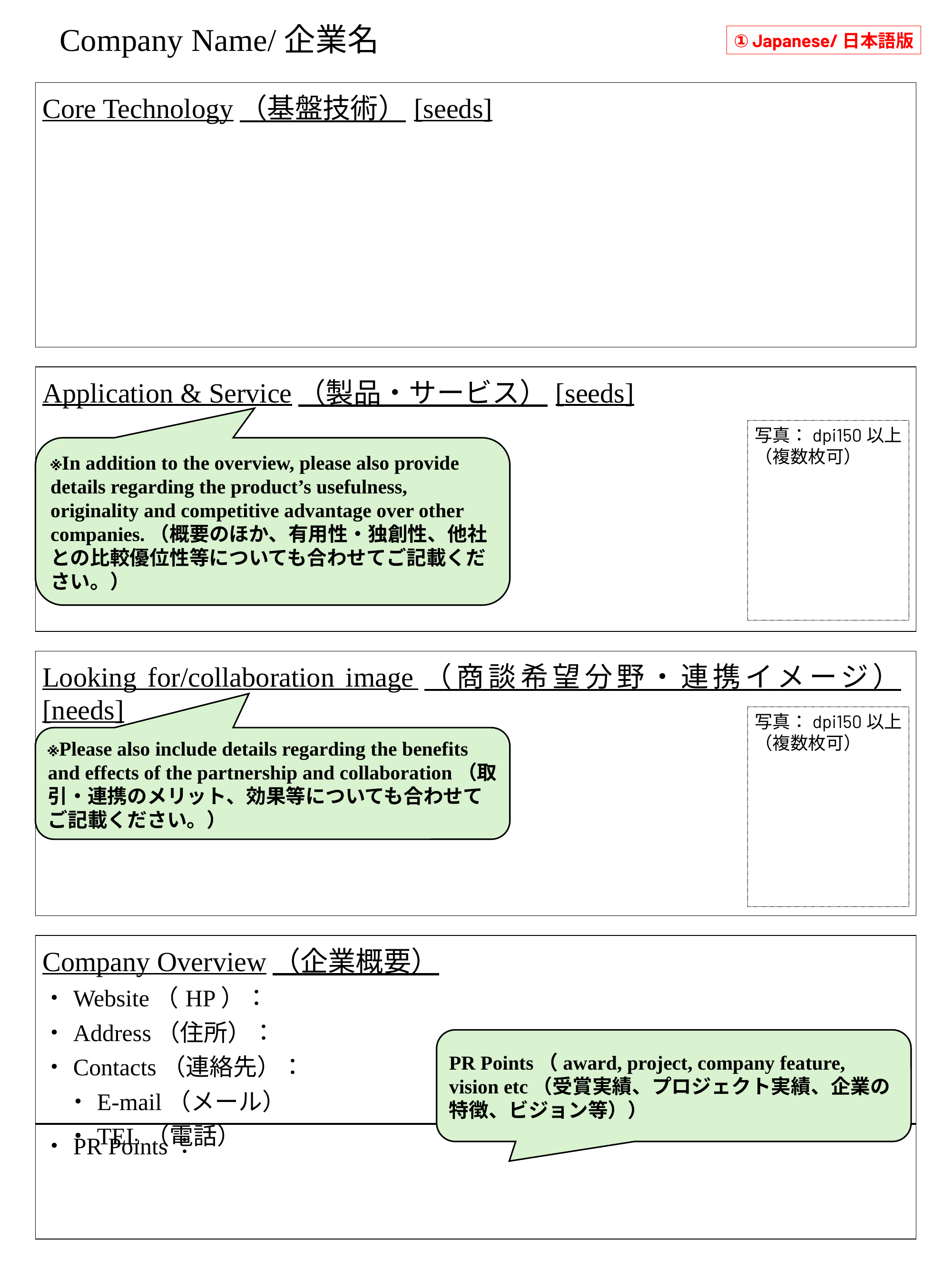

Company Name/企業名
① Japanese/日本語版
| Core Technology（基盤技術）[seeds] |
| --- |
| Application & Service（製品・サービス）[seeds] |
| --- |
写真：dpi150以上
（複数枚可）

※In addition to the overview, please also provide details regarding the product’s usefulness, originality and competitive advantage over other companies.（概要のほか、有用性・独創性、他社との比較優位性等についても合わせてご記載ください。）
| Looking for/collaboration image（商談希望分野・連携イメージ）[needs] |
| --- |
写真：dpi150以上
（複数枚可）

※Please also include details regarding the benefits and effects of the partnership and collaboration（取引・連携のメリット、効果等についても合わせてご記載ください。）
| Company Overview（企業概要） ・Website（HP）： ・Address（住所）： ・Contacts（連絡先）： 　・E-mail（メール） 　・TEL（電話） |
| --- |
PR Points（award, project, company feature, vision etc（受賞実績、プロジェクト実績、企業の特徴、ビジョン等））
| ・PR Points： |
| --- |